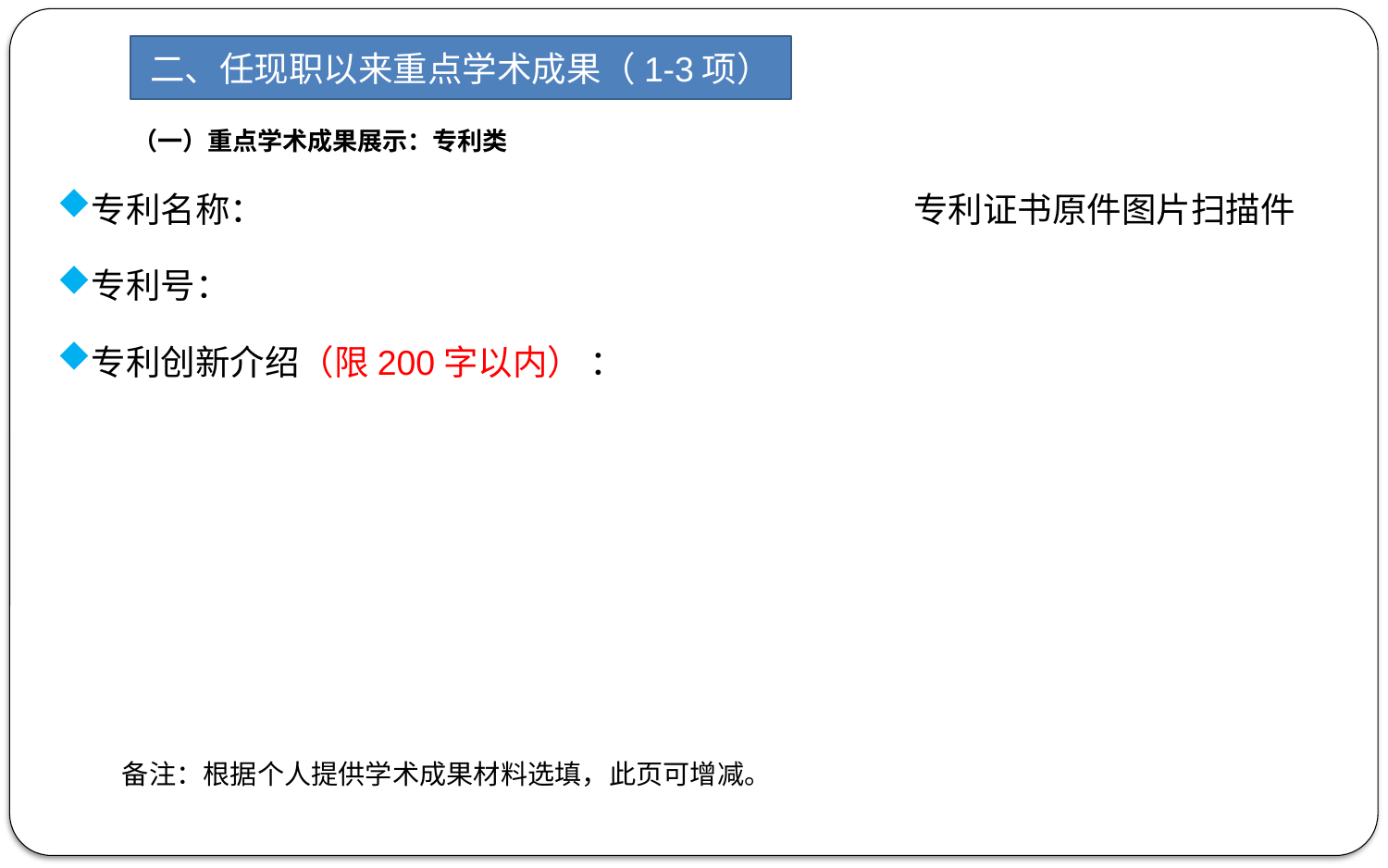

二、任现职以来重点学术成果（1-3项）
（一）重点学术成果展示：专利类
专利证书原件图片扫描件
专利名称：
专利号：
专利创新介绍（限200字以内） ：

备注：根据个人提供学术成果材料选填，此页可增减。